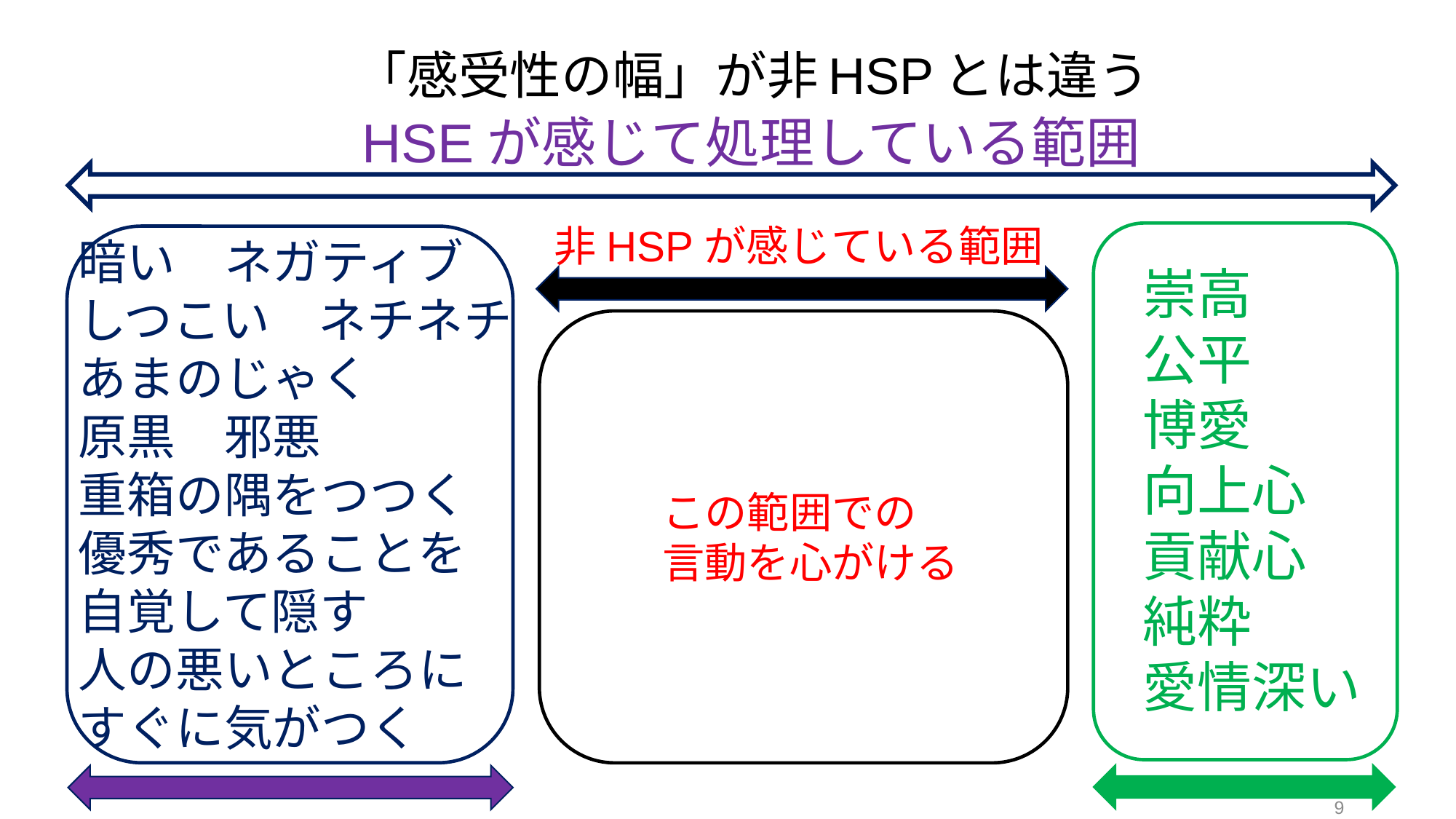

# 「感受性の幅」が非HSPとは違う
HSEが感じて処理している範囲

非HSPが感じている範囲

崇高
公平
博愛
向上心
貢献心
純粋
愛情深い

暗い　ネガティブ
しつこい　ネチネチ
あまのじゃく
原黒　邪悪
重箱の隅をつつく
優秀であることを
自覚して隠す
人の悪いところに
すぐに気がつく

この範囲での
言動を心がける

9